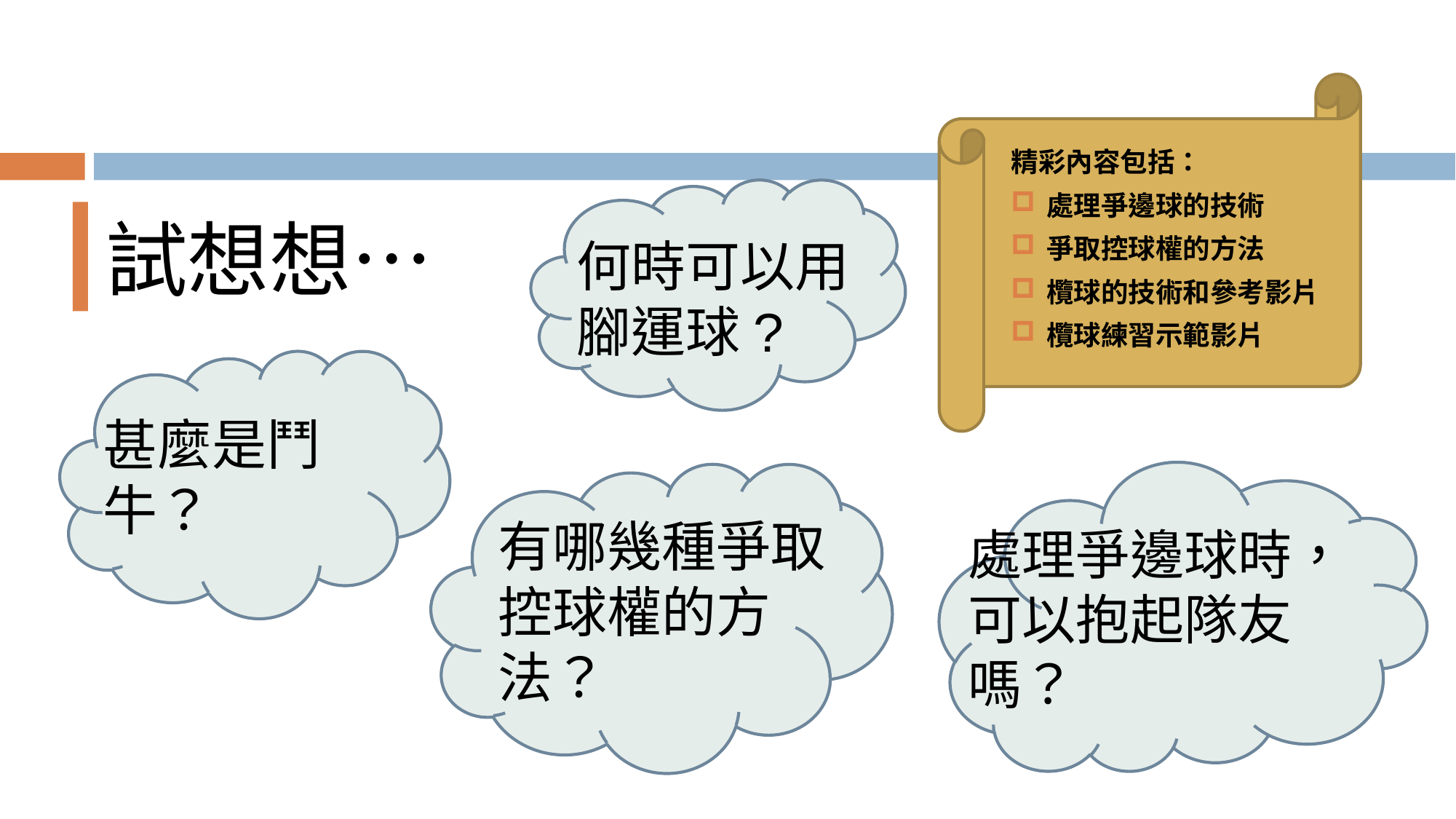

# 試想想…

精彩內容包括：
處理爭邊球的技術
爭取控球權的方法
欖球的技術和參考影片
欖球練習示範影片

何時可以用腳運球?

甚麼是鬥牛？

處理爭邊球時，可以抱起隊友嗎？

有哪幾種爭取控球權的方法？